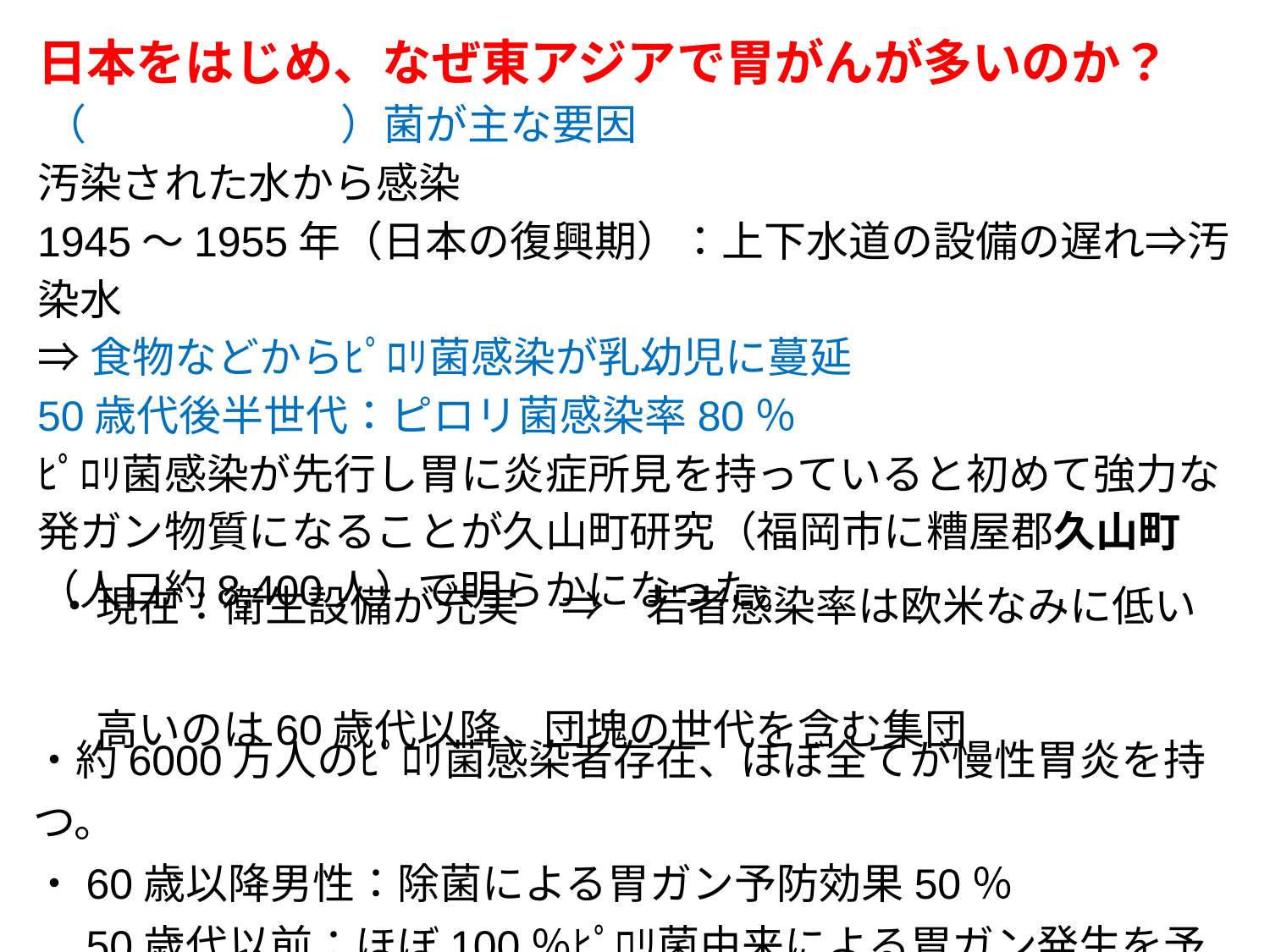

日本をはじめ、なぜ東アジアで胃がんが多いのか？
 （　　　　　　）菌が主な要因
汚染された水から感染
1945～1955年（日本の復興期）：上下水道の設備の遅れ⇒汚染水
⇒食物などからﾋﾟﾛﾘ菌感染が乳幼児に蔓延
50歳代後半世代：ピロリ菌感染率80％
ﾋﾟﾛﾘ菌感染が先行し胃に炎症所見を持っていると初めて強力な発ガン物質になることが久山町研究（福岡市に糟屋郡久山町（人口約8,400人）で明らかになった。
・現在：衛生設備が充実　⇒　若者感染率は欧米なみに低い
　高いのは60歳代以降、団塊の世代を含む集団
・約6000万人のﾋﾟﾛﾘ菌感染者存在、ほぼ全てが慢性胃炎を持つ。
・60歳以降男性：除菌による胃ガン予防効果50％
　50歳代以前：ほぼ100％ﾋﾟﾛﾘ菌由来による胃ガン発生を予防可能